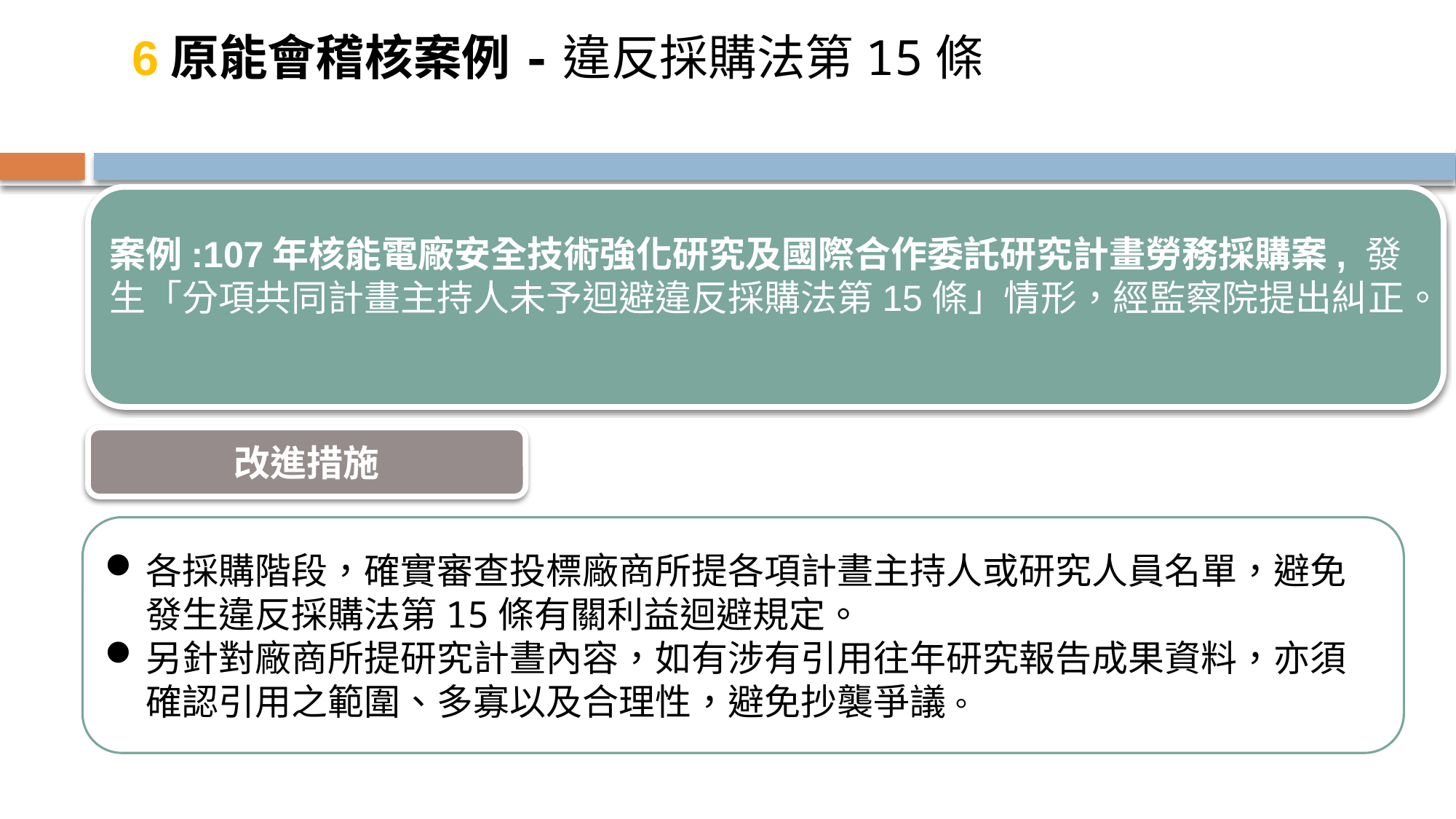

6原能會稽核案例-違反採購法第15條

案例:107年核能電廠安全技術強化研究及國際合作委託研究計畫勞務採購案, 發生「分項共同計畫主持人未予迴避違反採購法第15條」情形，經監察院提出糾正。

改進措施
各採購階段，確實審查投標廠商所提各項計晝主持人或研究人員名單，避免發生違反採購法第15條有關利益迴避規定。
另針對廠商所提研究計晝內容，如有涉有引用往年研究報告成果資料，亦須確認引用之範圍、多寡以及合理性，避免抄襲爭議。